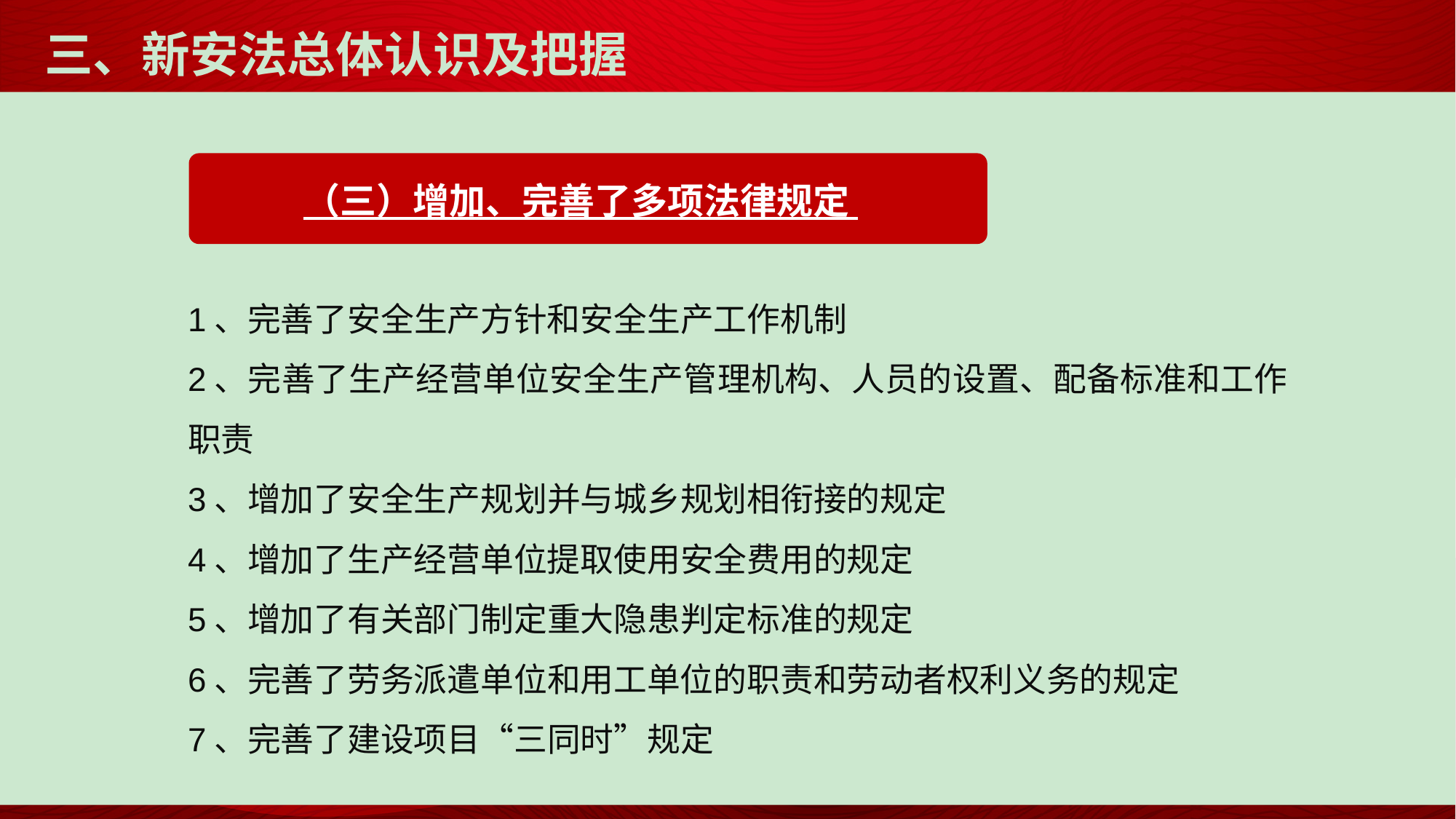

# 三、新安法总体认识及把握
（三）增加、完善了多项法律规定

1、完善了安全生产方针和安全生产工作机制
2、完善了生产经营单位安全生产管理机构、人员的设置、配备标准和工作职责
3、增加了安全生产规划并与城乡规划相衔接的规定
4、增加了生产经营单位提取使用安全费用的规定
5、增加了有关部门制定重大隐患判定标准的规定
6、完善了劳务派遣单位和用工单位的职责和劳动者权利义务的规定
7、完善了建设项目“三同时”规定